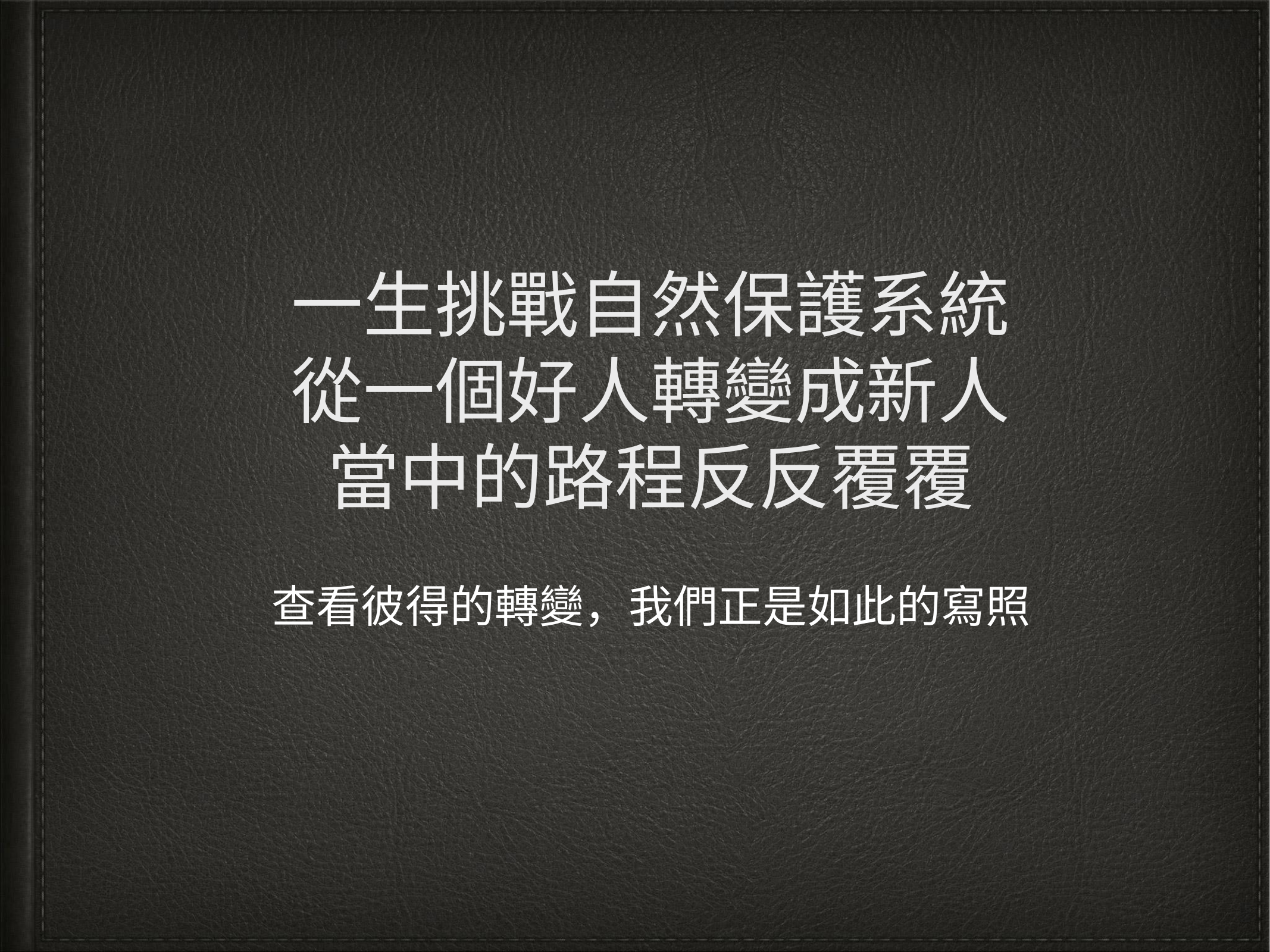

一生挑戰自然保護系統
從一個好人轉變成新人
當中的路程反反覆覆
查看彼得的轉變，我們正是如此的寫照